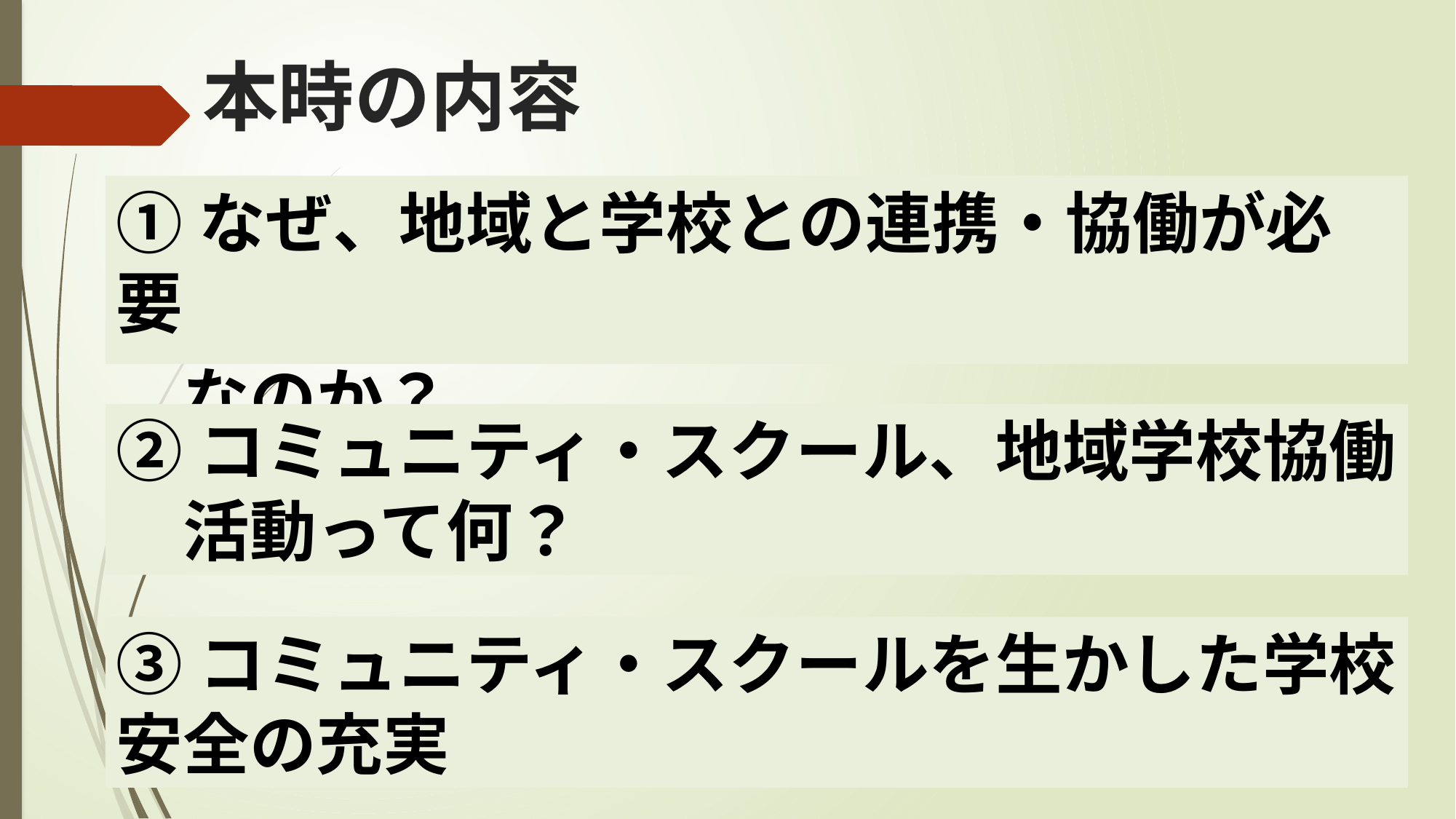

# 本時の内容
①なぜ、地域と学校との連携・協働が必要
　なのか？
②コミュニティ・スクール、地域学校協働
　活動って何？
③コミュニティ・スクールを生かした学校安全の充実